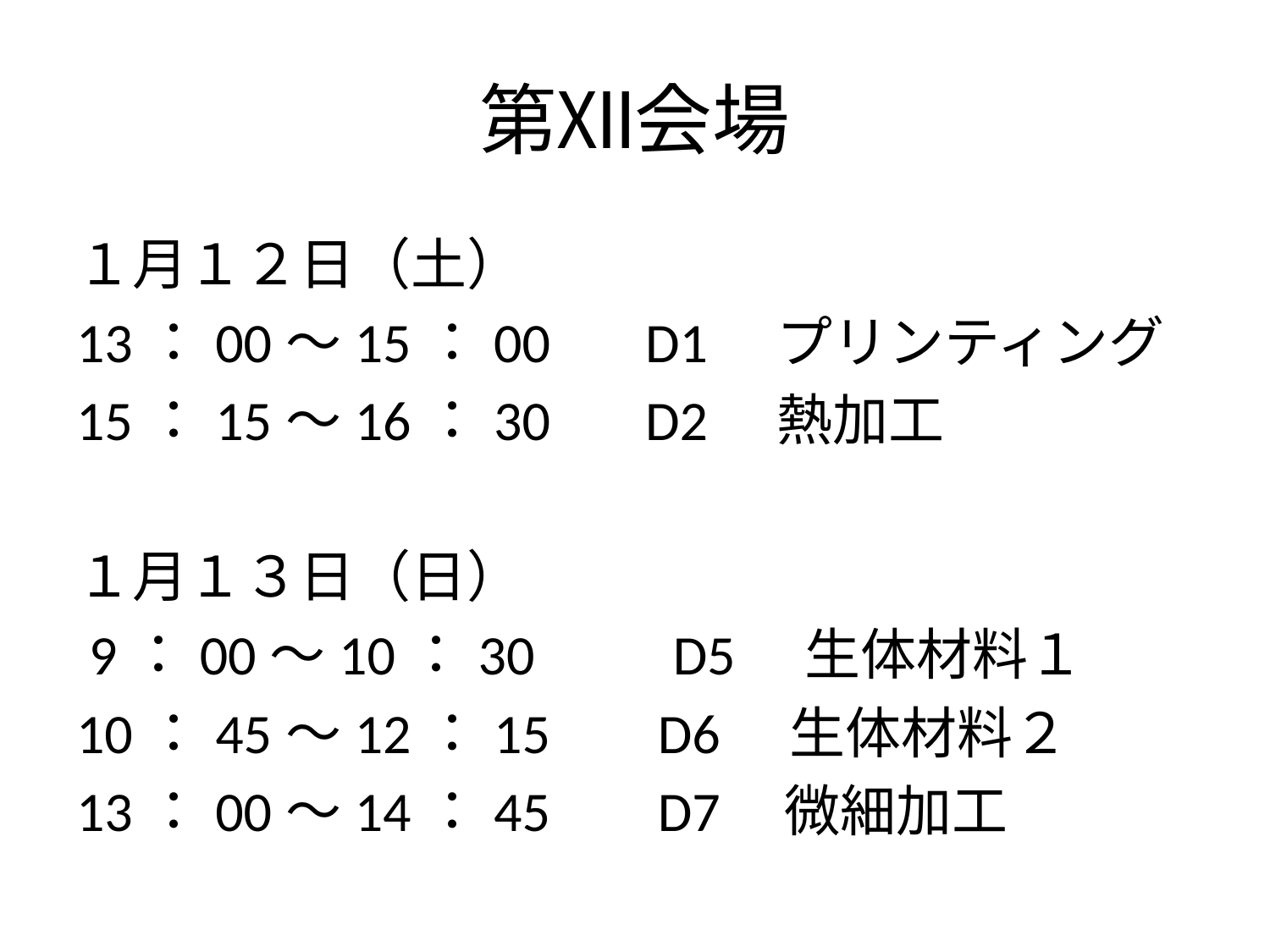

# 第Ⅻ会場
１月１２日（土）
13：00～15：00　 D1　プリンティング
15：15～16：30　 D2　熱加工

１月１３日（日）
 9：00～10：30　　D5　生体材料１
10：45～12：15　  D6　生体材料２
13：00～14：45　  D7    微細加工